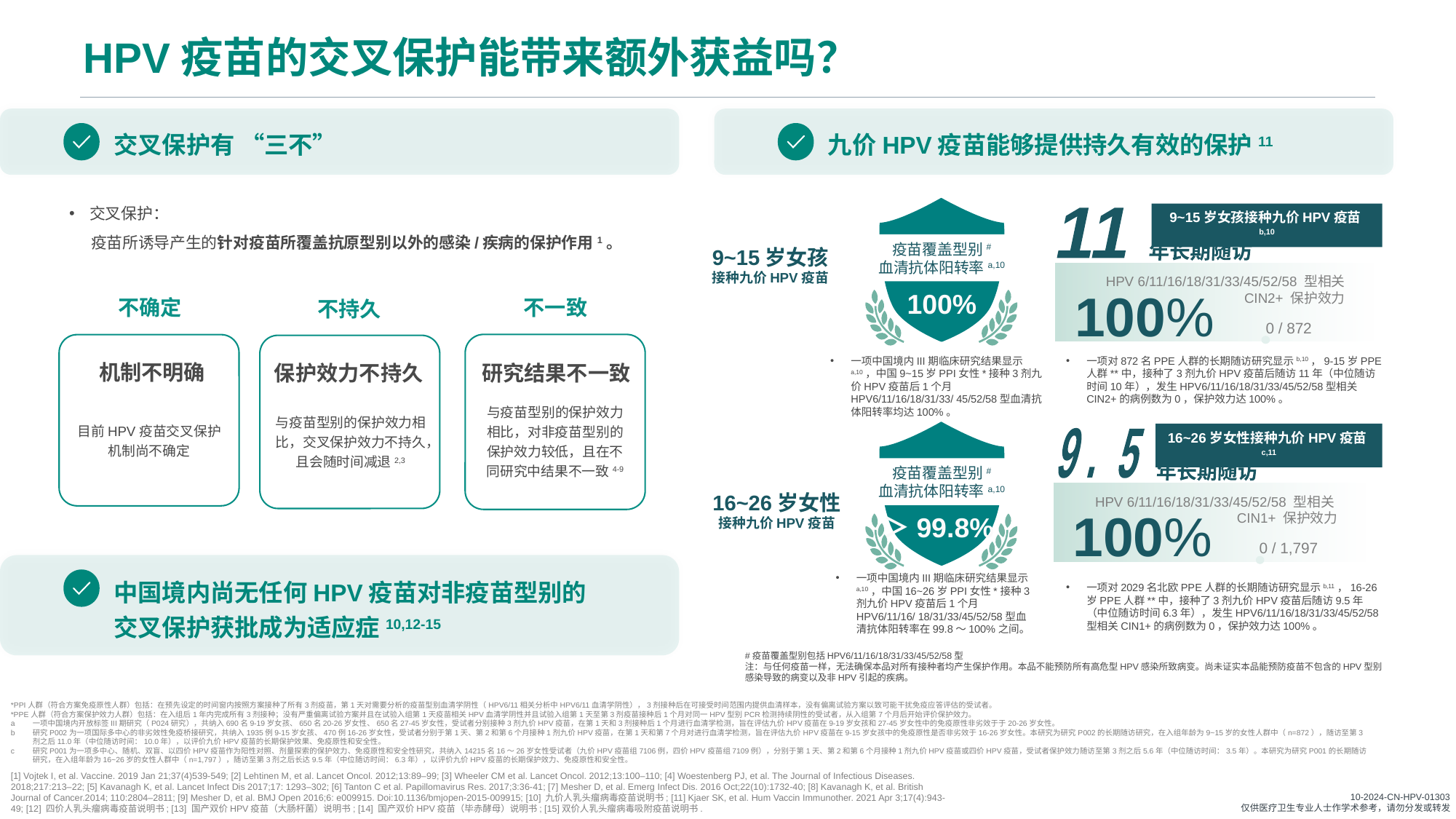

# HPV疫苗的交叉保护能带来额外获益吗？

交叉保护有 “三不”

九价HPV疫苗能够提供持久有效的保护11

交叉保护：
疫苗所诱导产生的针对疫苗所覆盖抗原型别以外的感染/疾病的保护作用1。

疫苗覆盖型别#
血清抗体阳转率a,10
100%

9~15岁女孩接种九价HPV疫苗b,10
11
年长期随访

HPV 6/11/16/18/31/33/45/52/58 型相关
CIN2+ 保护效力
100%
0 / 872

9~15岁女孩
接种九价HPV疫苗
不确定

机制不明确
目前HPV疫苗交叉保护机制尚不确定
不一致

研究结果不一致
与疫苗型别的保护效力相比，对非疫苗型别的保护效力较低，且在不同研究中结果不一致4-9
不持久

保护效力不持久
与疫苗型别的保护效力相比，交叉保护效力不持久，且会随时间减退2,3
一项中国境内III期临床研究结果显示a,10，中国9~15岁PPI女性*接种3剂九价HPV疫苗后1个月HPV6/11/16/18/31/33/ 45/52/58型血清抗体阳转率均达100%。
一项对872名PPE人群的长期随访研究显示b,10，9-15岁PPE人群**中，接种了3剂九价HPV疫苗后随访11年（中位随访时间10年），发生HPV6/11/16/18/31/33/45/52/58型相关CIN2+的病例数为0，保护效力达100%。

疫苗覆盖型别#
血清抗体阳转率a,10
＞99.8%

16~26岁女性接种九价HPV疫苗c,11
9 .  5
年长期随访

HPV 6/11/16/18/31/33/45/52/58 型相关CIN1+ 保护效力
100%
0 / 1,797

16~26岁女性
接种九价HPV疫苗

中国境内尚无任何HPV疫苗对非疫苗型别的交叉保护获批成为适应症10,12-15

一项中国境内III期临床研究结果显示a,10，中国16~26岁PPI女性*接种3剂九价HPV疫苗后1个月HPV6/11/16/ 18/31/33/45/52/58型血清抗体阳转率在99.8～100%之间。
一项对2029名北欧PPE人群的长期随访研究显示b,11，16-26岁PPE人群**中，接种了3剂九价HPV疫苗后随访9.5年（中位随访时间6.3年），发生HPV6/11/16/18/31/33/45/52/58型相关CIN1+的病例数为0，保护效力达100%。
#疫苗覆盖型别包括HPV6/11/16/18/31/33/45/52/58型
注：与任何疫苗一样，无法确保本品对所有接种者均产生保护作用。本品不能预防所有高危型HPV感染所致病变。尚未证实本品能预防疫苗不包含的HPV型别感染导致的病变以及非HPV引起的疾病。
*PPI人群（符合方案免疫原性人群）包括：在预先设定的时间窗内按照方案接种了所有3剂疫苗，第1天对需要分析的疫苗型别血清学阴性（HPV6/11相关分析中HPV6/11血清学阴性），3剂接种后在可接受时间范围内提供血清样本，没有偏离试验方案以致可能干扰免疫应答评估的受试者。
*PPE人群（符合方案保护效力人群）包括：在入组后1年内完成所有3剂接种；没有严重偏离试验方案并且在试验入组第1天疫苗相关HPV血清学阴性并且试验入组第1天至第3剂疫苗接种后1个月对同一HPV型别PCR检测持续阴性的受试者，从入组第7个月后开始评价保护效力。
a 	一项中国境内开放标签III期研究（P024研究），共纳入690名9-19岁女孩、650名20-26岁女性、650名27-45岁女性，受试者分别接种3剂九价HPV疫苗，在第1天和3剂接种后1个月进行血清学检测，旨在评估九价HPV疫苗在9-19岁女孩和27-45岁女性中的免疫原性非劣效于于20-26岁女性。
b 	研究P002为一项国际多中心的非劣效性免疫桥接研究，共纳入1935例9-15岁女孩、470例16-26岁女性，受试者分别于第1天、第2和第6个月接种1剂九价HPV疫苗，在第1天和第7个月对进行血清学检测，旨在评估九价HPV疫苗在9-15岁女孩中的免疫原性是否非劣效于16-26岁女性。本研究为研究P002的长期随访研究，在入组年龄为9~15岁的女性人群中（n=872），随访至第3剂之后11.0年（中位随访时间：10.0年），以评价九价HPV疫苗的长期保护效果、免疫原性和安全性。
c 	研究P001为一项多中心、随机、双盲、以四价HPV疫苗作为阳性对照、剂量探索的保护效力、免疫原性和安全性研究，共纳入14215名16～26岁女性受试者（九价HPV疫苗组7106例，四价HPV疫苗组7109例），分别于第1天、第2和第6个月接种1剂九价HPV疫苗或四价HPV疫苗，受试者保护效力随访至第3剂之后5.6年（中位随访时间：3.5年）。本研究为研究P001的长期随访研究，在入组年龄为16~26岁的女性人群中（n=1,797），随访至第3剂之后长达9.5年（中位随访时间：6.3年），以评价九价HPV疫苗的长期保护效力、免疫原性和安全性。
[1] Vojtek I, et al. Vaccine. 2019 Jan 21;37(4)539-549; [2] Lehtinen M, et al. Lancet Oncol. 2012;13:89–99; [3] Wheeler CM et al. Lancet Oncol. 2012;13:100–110; [4] Woestenberg PJ, et al. The Journal of Infectious Diseases. 2018;217:213–22; [5] Kavanagh K, et al. Lancet Infect Dis 2017;17: 1293–302; [6] Tanton C et al. Papillomavirus Res. 2017;3:36-41; [7] Mesher D, et al. Emerg Infect Dis. 2016 Oct;22(10):1732-40; [8] Kavanagh K, et al. British Journal of Cancer.2014; 110:2804–2811; [9] Mesher D, et al. BMJ Open 2016;6: e009915. Doi:10.1136/bmjopen-2015-009915; [10] 九价人乳头瘤病毒疫苗说明书; [11] Kjaer SK, et al. Hum Vaccin Immunother. 2021 Apr 3;17(4):943-49; [12] 四价人乳头瘤病毒疫苗说明书; [13] 国产双价HPV疫苗（大肠杆菌）说明书; [14] 国产双价HPV疫苗（毕赤酵母）说明书; [15]双价人乳头瘤病毒吸附疫苗说明书.